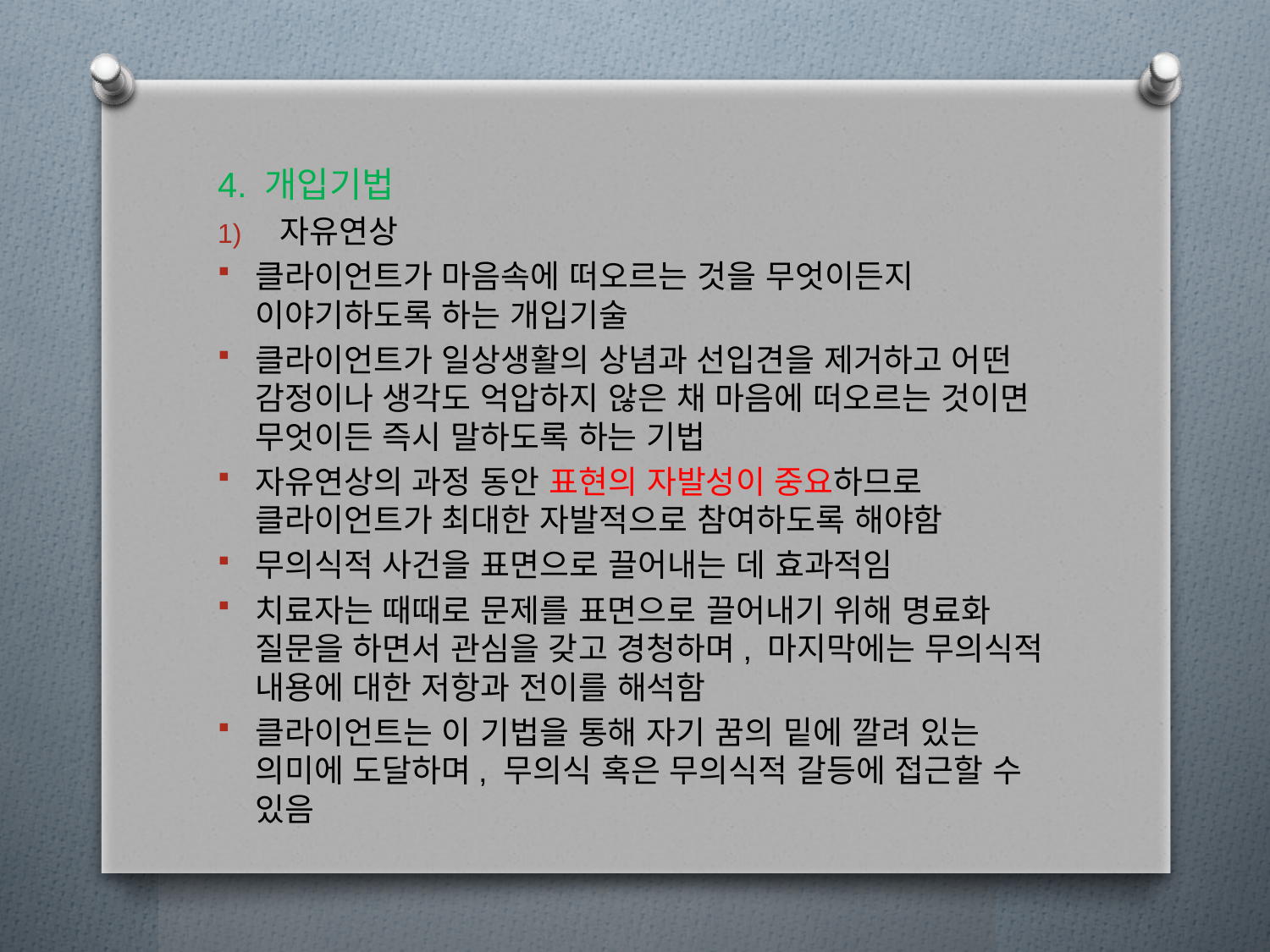

4. 개입기법
자유연상
클라이언트가 마음속에 떠오르는 것을 무엇이든지 이야기하도록 하는 개입기술
클라이언트가 일상생활의 상념과 선입견을 제거하고 어떤 감정이나 생각도 억압하지 않은 채 마음에 떠오르는 것이면 무엇이든 즉시 말하도록 하는 기법
자유연상의 과정 동안 표현의 자발성이 중요하므로 클라이언트가 최대한 자발적으로 참여하도록 해야함
무의식적 사건을 표면으로 끌어내는 데 효과적임
치료자는 때때로 문제를 표면으로 끌어내기 위해 명료화 질문을 하면서 관심을 갖고 경청하며, 마지막에는 무의식적 내용에 대한 저항과 전이를 해석함
클라이언트는 이 기법을 통해 자기 꿈의 밑에 깔려 있는 의미에 도달하며, 무의식 혹은 무의식적 갈등에 접근할 수 있음